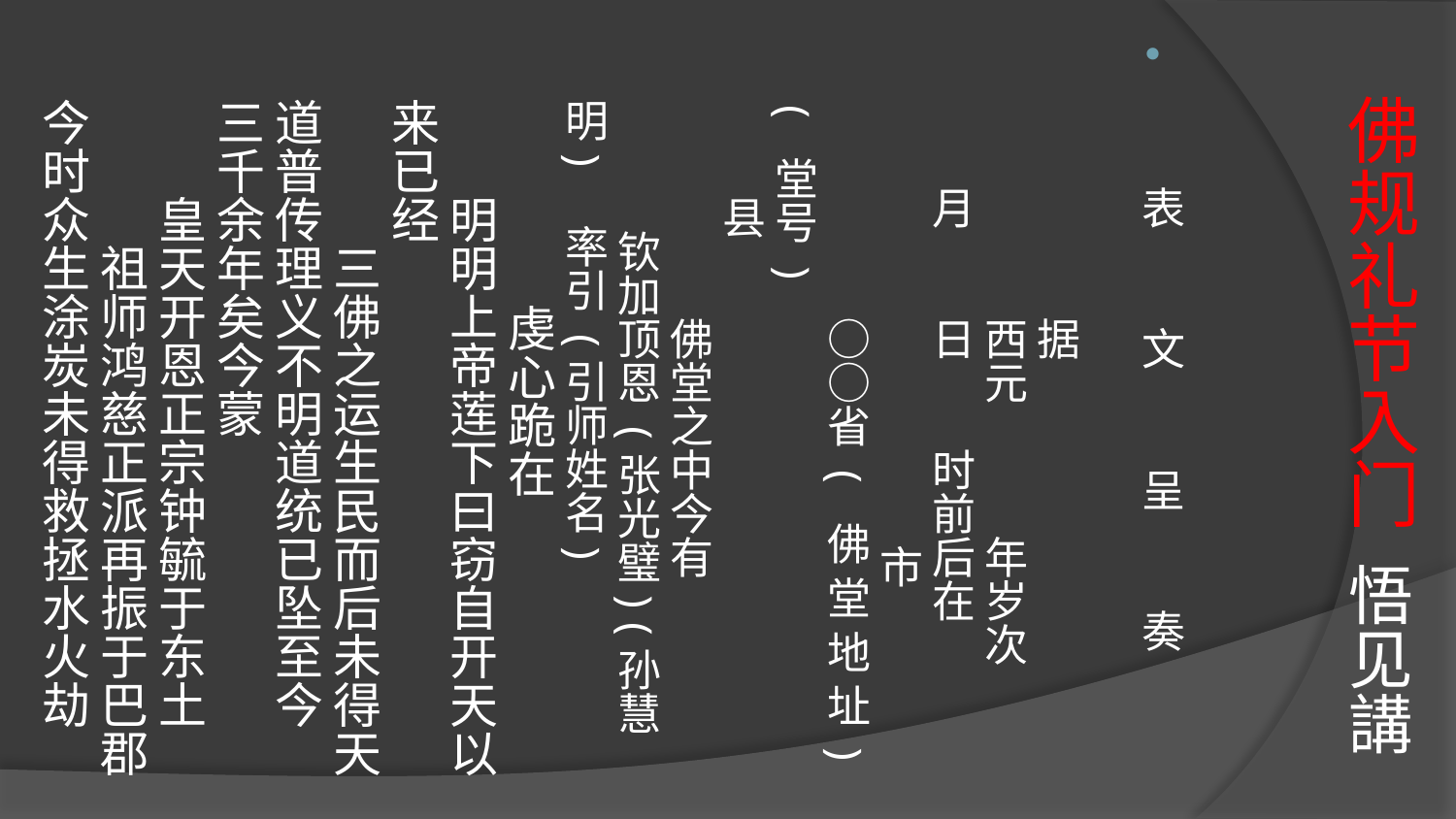

# 佛规礼节入门  悟见講
　　表　　 文　 　呈　 　奏
　　　　　据
　　　　　西元　　　年岁次　　　　月　　日　　时前后在
　　　　　　　　　　 市
　　　　　○○省 ( 佛 堂 地 址 ) ( 堂号 )
　　 县
　　　　　佛堂之中今有
　　　钦加顶恩 (张光璧)(孙慧明)　率引 (引师姓名)
　　　 　虔心跪在
　　明明上帝莲下曰窃自开天以来已经
　　　三佛之运生民而后未得天道普传理义不明道统已坠至今
三千余年矣今蒙
　　皇天开恩正宗钟毓于东土
　　　祖师鸿慈正派再振于巴郡今时众生涂炭未得救拯水火劫